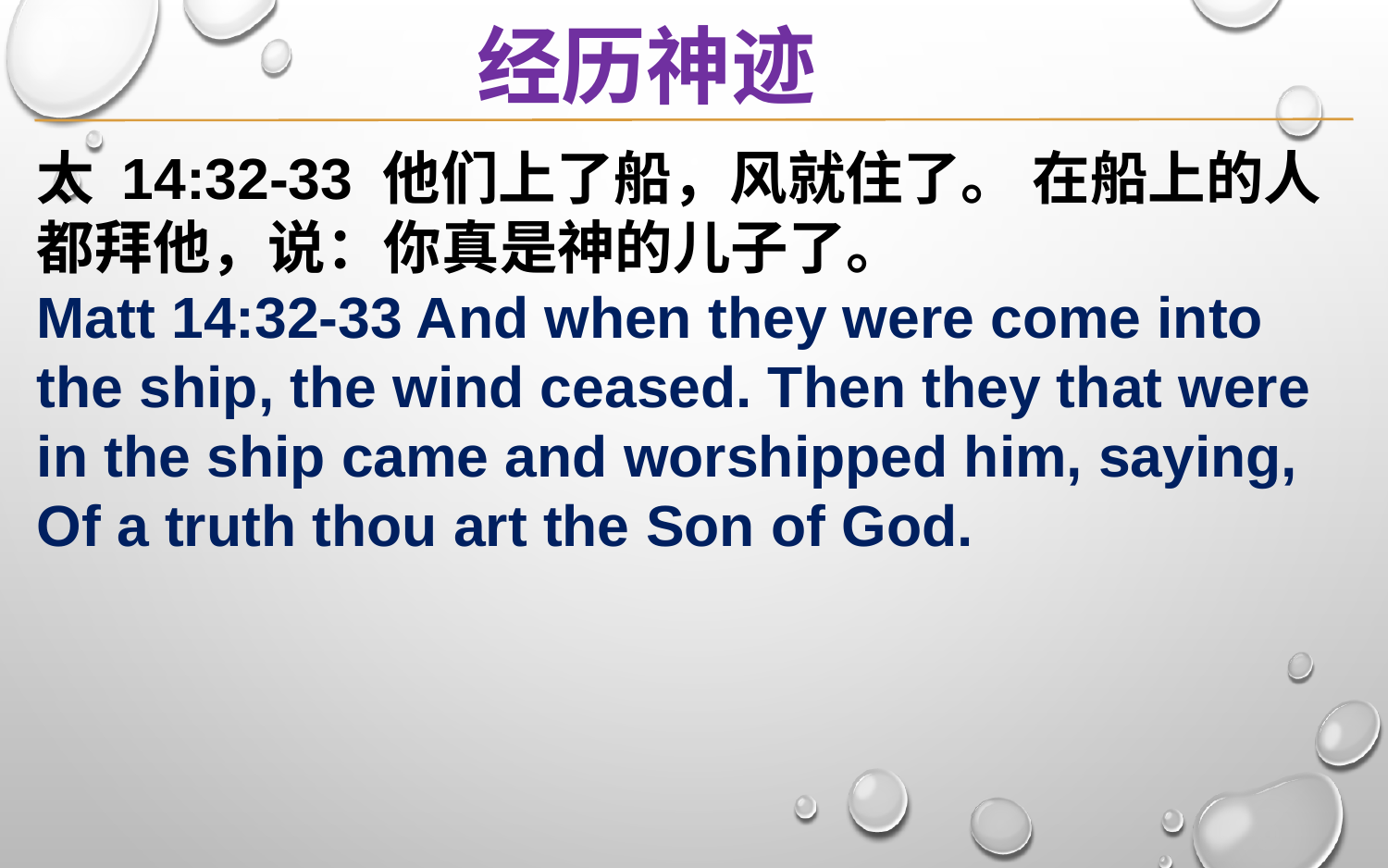

经历神迹
太 14:32-33 他们上了船，风就住了。 在船上的人都拜他，说：你真是神的儿子了。
Matt 14:32-33 And when they were come into the ship, the wind ceased. Then they that were in the ship came and worshipped him, saying, Of a truth thou art the Son of God.